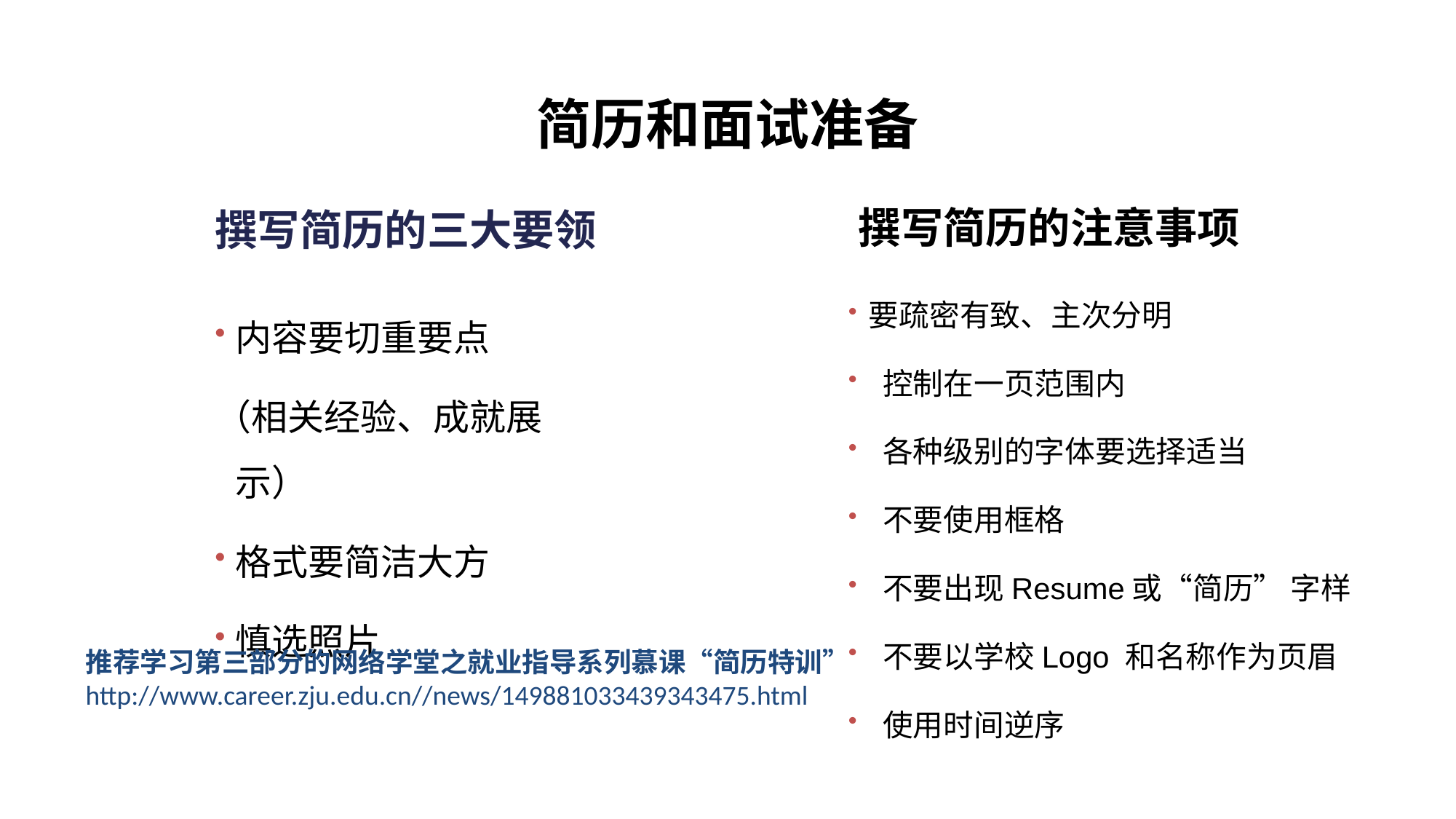

# 简历和面试准备

撰写简历的三大要领
内容要切重要点
（相关经验、成就展示）
格式要简洁大方
慎选照片

撰写简历的注意事项项

要疏密有致、主次分明
 控制在一页范围内
 各种级别的字体要选择适当
 不要使用框格
 不要出现Resume或“简历” 字样
 不要以学校Logo 和名称作为页眉
 使用时间逆序
推荐学习第三部分的网络学堂之就业指导系列慕课“简历特训”
http://www.career.zju.edu.cn//news/149881033439343475.html